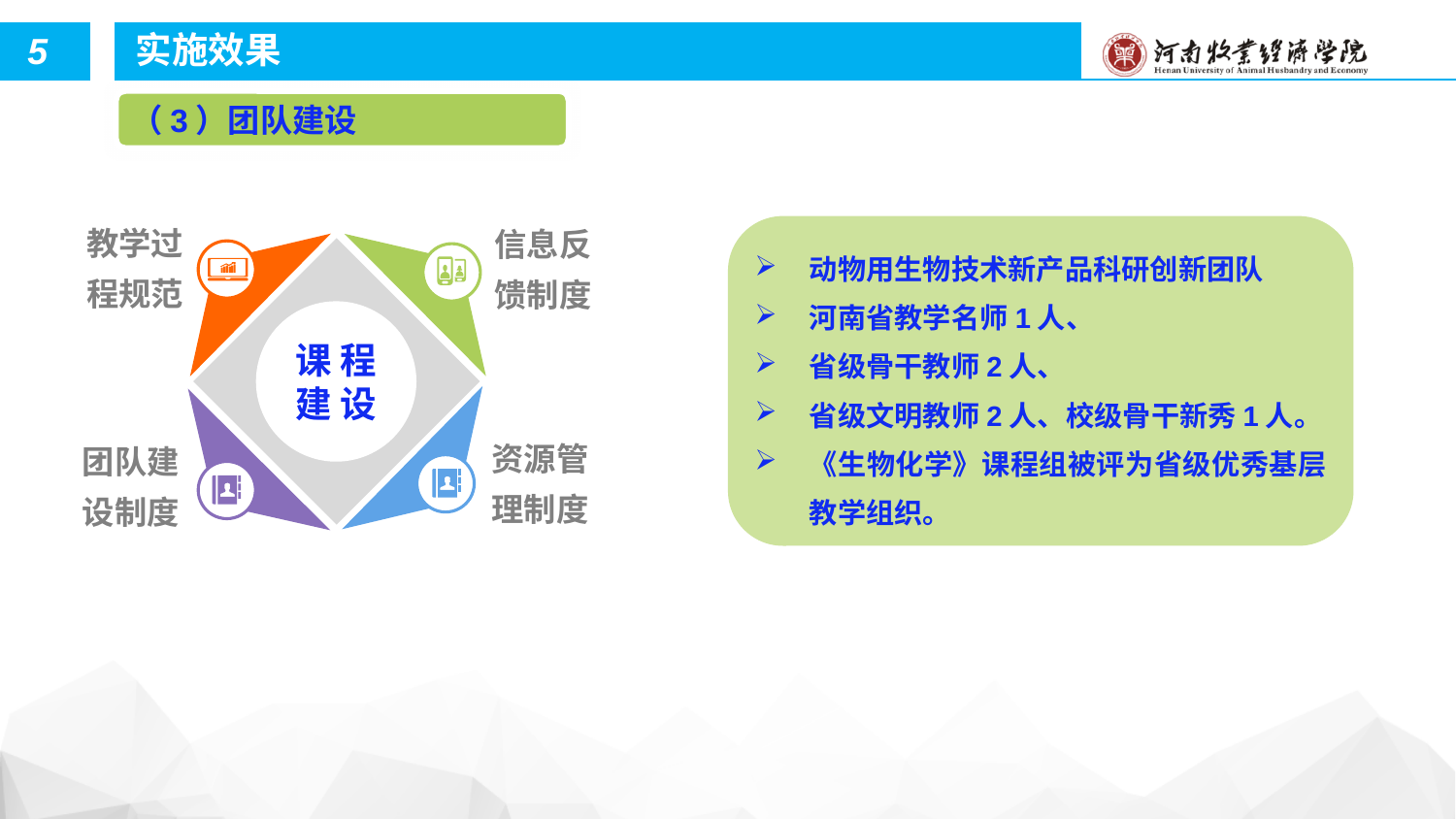

实施效果
5

（3）团队建设
教学过
程规范
信息反
馈制度

课 程
建 设
资源管
理制度
团队建
设制度

动物用生物技术新产品科研创新团队
河南省教学名师1人、
省级骨干教师2人、
省级文明教师2人、校级骨干新秀1人。
《生物化学》课程组被评为省级优秀基层教学组织。